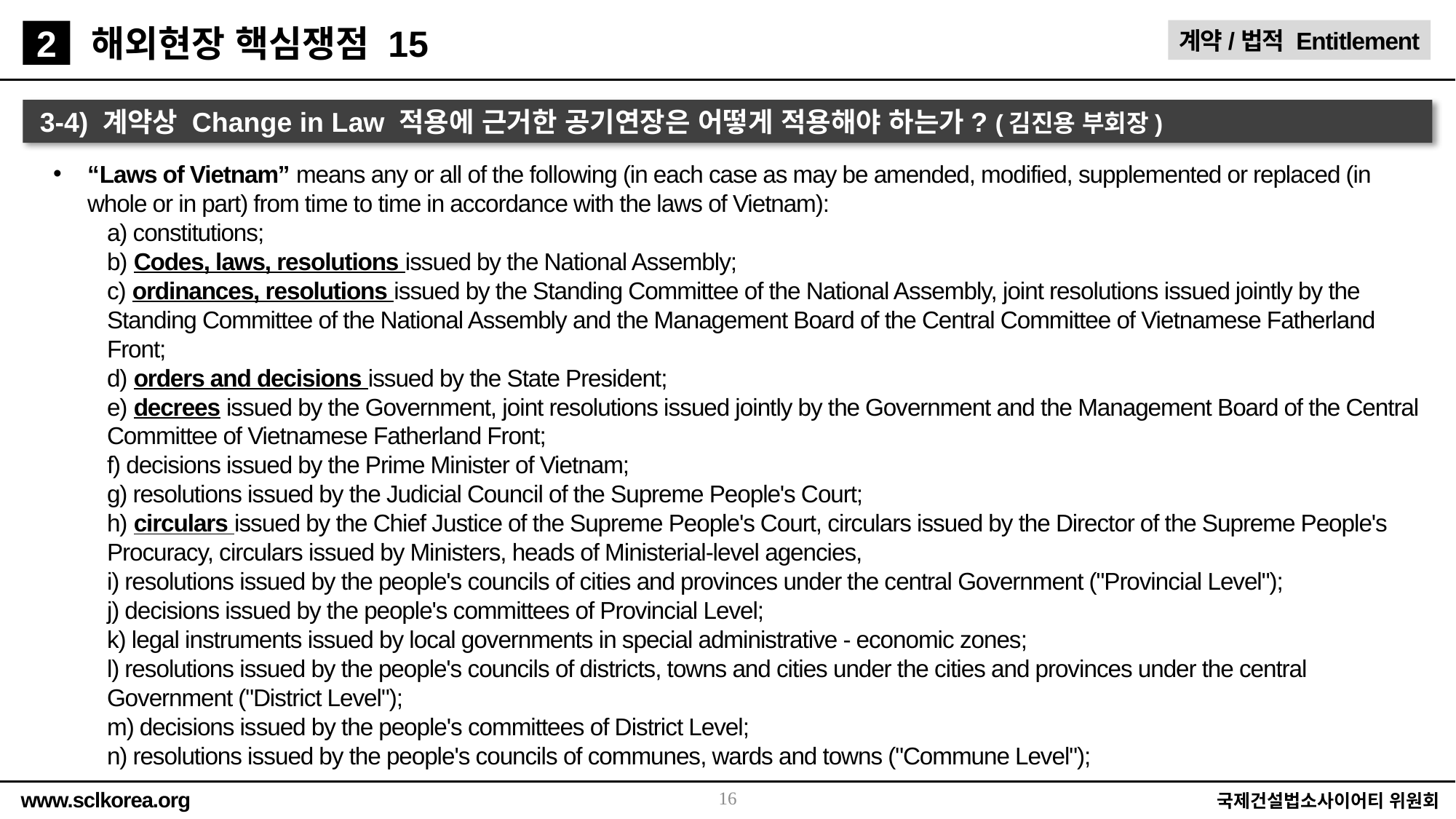

해외현장 핵심쟁점 15
계약/법적 Entitlement
2
3-4) 계약상 Change in Law 적용에 근거한 공기연장은 어떻게 적용해야 하는가? (김진용 부회장)
“Laws of Vietnam” means any or all of the following (in each case as may be amended, modified, supplemented or replaced (in whole or in part) from time to time in accordance with the laws of Vietnam):
a) constitutions;
b) Codes, laws, resolutions issued by the National Assembly;
c) ordinances, resolutions issued by the Standing Committee of the National Assembly, joint resolutions issued jointly by the Standing Committee of the National Assembly and the Management Board of the Central Committee of Vietnamese Fatherland Front;
d) orders and decisions issued by the State President;
e) decrees issued by the Government, joint resolutions issued jointly by the Government and the Management Board of the Central Committee of Vietnamese Fatherland Front;
f) decisions issued by the Prime Minister of Vietnam;
g) resolutions issued by the Judicial Council of the Supreme People's Court;
h) circulars issued by the Chief Justice of the Supreme People's Court, circulars issued by the Director of the Supreme People's Procuracy, circulars issued by Ministers, heads of Ministerial-level agencies,
i) resolutions issued by the people's councils of cities and provinces under the central Government ("Provincial Level");
j) decisions issued by the people's committees of Provincial Level;
k) legal instruments issued by local governments in special administrative - economic zones;
l) resolutions issued by the people's councils of districts, towns and cities under the cities and provinces under the central Government ("District Level");
m) decisions issued by the people's committees of District Level;
n) resolutions issued by the people's councils of communes, wards and towns ("Commune Level");
16